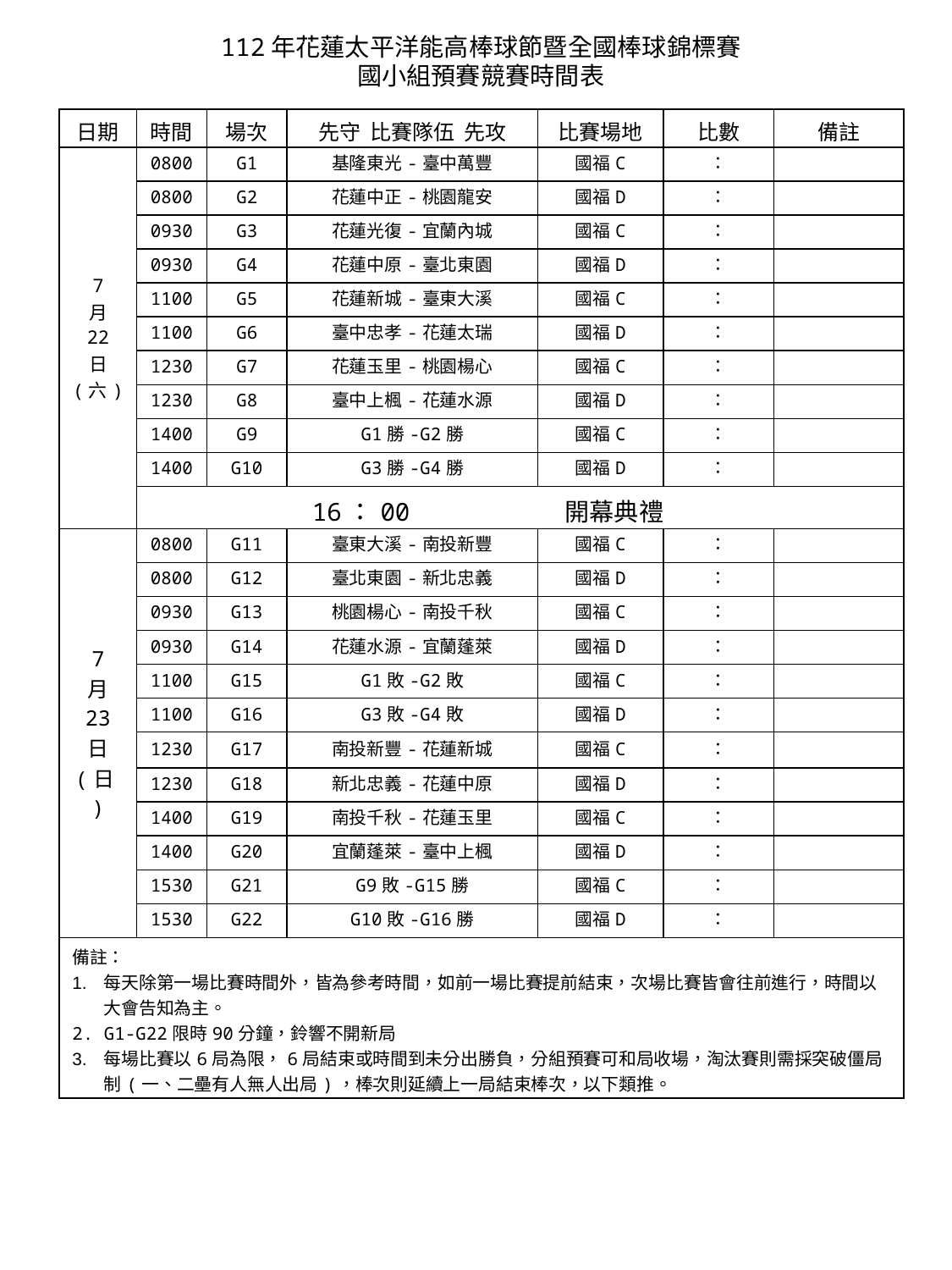

112年花蓮太平洋能高棒球節暨全國棒球錦標賽
國小組預賽競賽時間表
| 日期 | 時間 | 場次 | 先守 比賽隊伍 先攻 | 比賽場地 | 比數 | 備註 |
| --- | --- | --- | --- | --- | --- | --- |
| 7 月 22 日 (六) | 0800 | G1 | 基隆東光-臺中萬豐 | 國福C | ： |  |
|  | 0800 | G2 | 花蓮中正-桃園龍安 | 國福D | ： |  |
|  | 0930 | G3 | 花蓮光復-宜蘭內城 | 國福C | ： |  |
|  | 0930 | G4 | 花蓮中原-臺北東園 | 國福D | ： |  |
|  | 1100 | G5 | 花蓮新城-臺東大溪 | 國福C | ： |  |
|  | 1100 | G6 | 臺中忠孝-花蓮太瑞 | 國福D | ： |  |
|  | 1230 | G7 | 花蓮玉里-桃園楊心 | 國福C | ： |  |
|  | 1230 | G8 | 臺中上楓-花蓮水源 | 國福D | ： |  |
|  | 1400 | G9 | G1勝-G2勝 | 國福C | ： |  |
|  | 1400 | G10 | G3勝-G4勝 | 國福D | ： |  |
|  | 16：00 開幕典禮 |  |  |  |  |  |
| 7 月 23 日 (日) | 0800 | G11 | 臺東大溪-南投新豐 | 國福C | ： |  |
|  | 0800 | G12 | 臺北東園-新北忠義 | 國福D | ： |  |
|  | 0930 | G13 | 桃園楊心-南投千秋 | 國福C | ： |  |
|  | 0930 | G14 | 花蓮水源-宜蘭蓬萊 | 國福D | ： |  |
|  | 1100 | G15 | G1敗-G2敗 | 國福C | ： |  |
|  | 1100 | G16 | G3敗-G4敗 | 國福D | ： |  |
|  | 1230 | G17 | 南投新豐-花蓮新城 | 國福C | ： |  |
|  | 1230 | G18 | 新北忠義-花蓮中原 | 國福D | ： |  |
|  | 1400 | G19 | 南投千秋-花蓮玉里 | 國福C | ： |  |
|  | 1400 | G20 | 宜蘭蓬萊-臺中上楓 | 國福D | ： |  |
|  | 1530 | G21 | G9敗-G15勝 | 國福C | ： |  |
|  | 1530 | G22 | G10敗-G16勝 | 國福D | ： |  |
| 備註： 每天除第一場比賽時間外，皆為參考時間，如前一場比賽提前結束，次場比賽皆會往前進行，時間以大會告知為主。 G1-G22限時90分鐘，鈴響不開新局 每場比賽以6局為限，6局結束或時間到未分出勝負，分組預賽可和局收場，淘汰賽則需採突破僵局制(一、二壘有人無人出局)，棒次則延續上一局結束棒次，以下類推。 |  |  |  |  |  |  |